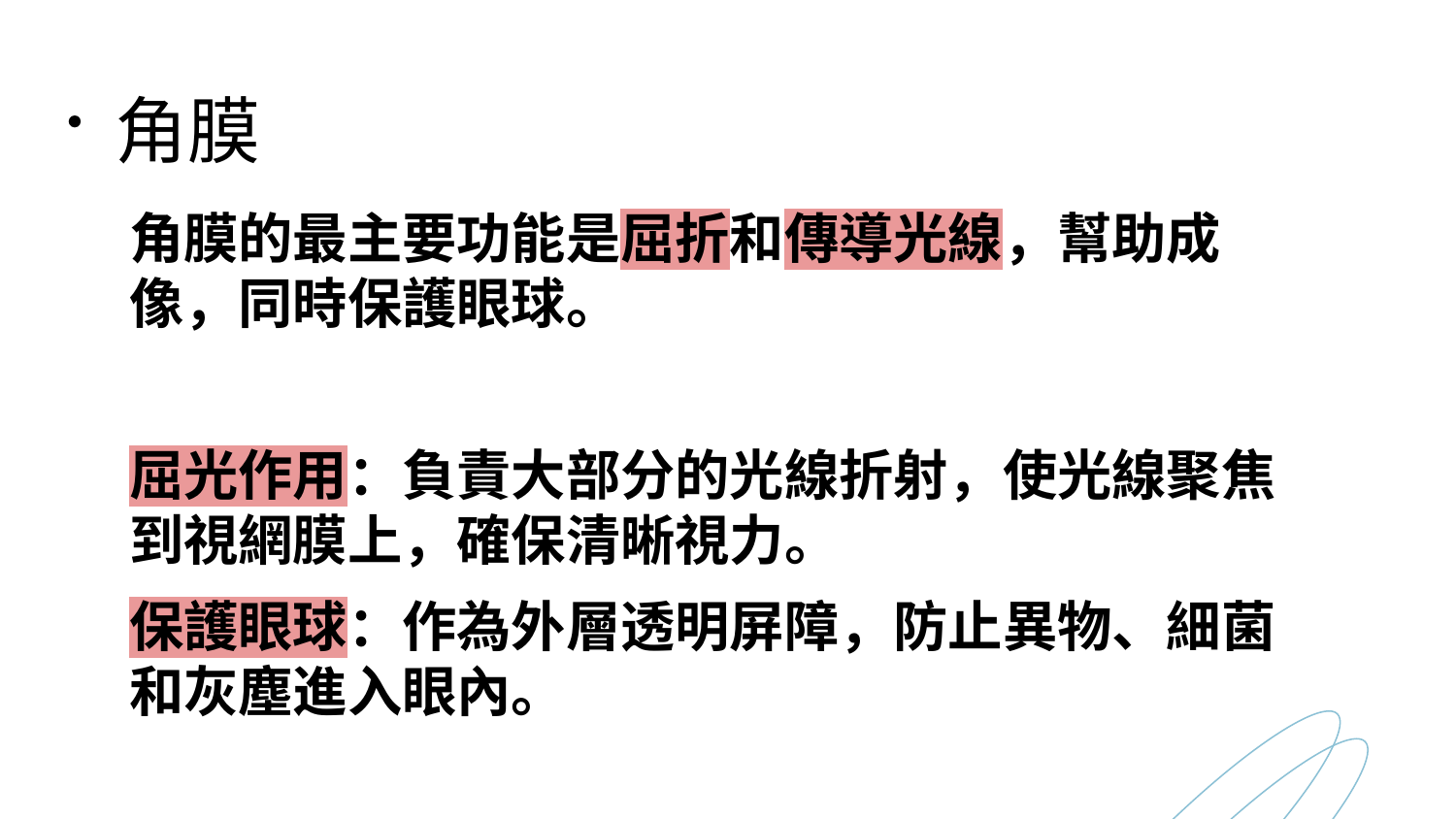

# 角膜
角膜的最主要功能是屈折和傳導光線，幫助成像，同時保護眼球。

屈光作用：負責大部分的光線折射，使光線聚焦到視網膜上，確保清晰視力。
保護眼球：作為外層透明屏障，防止異物、細菌和灰塵進入眼內。